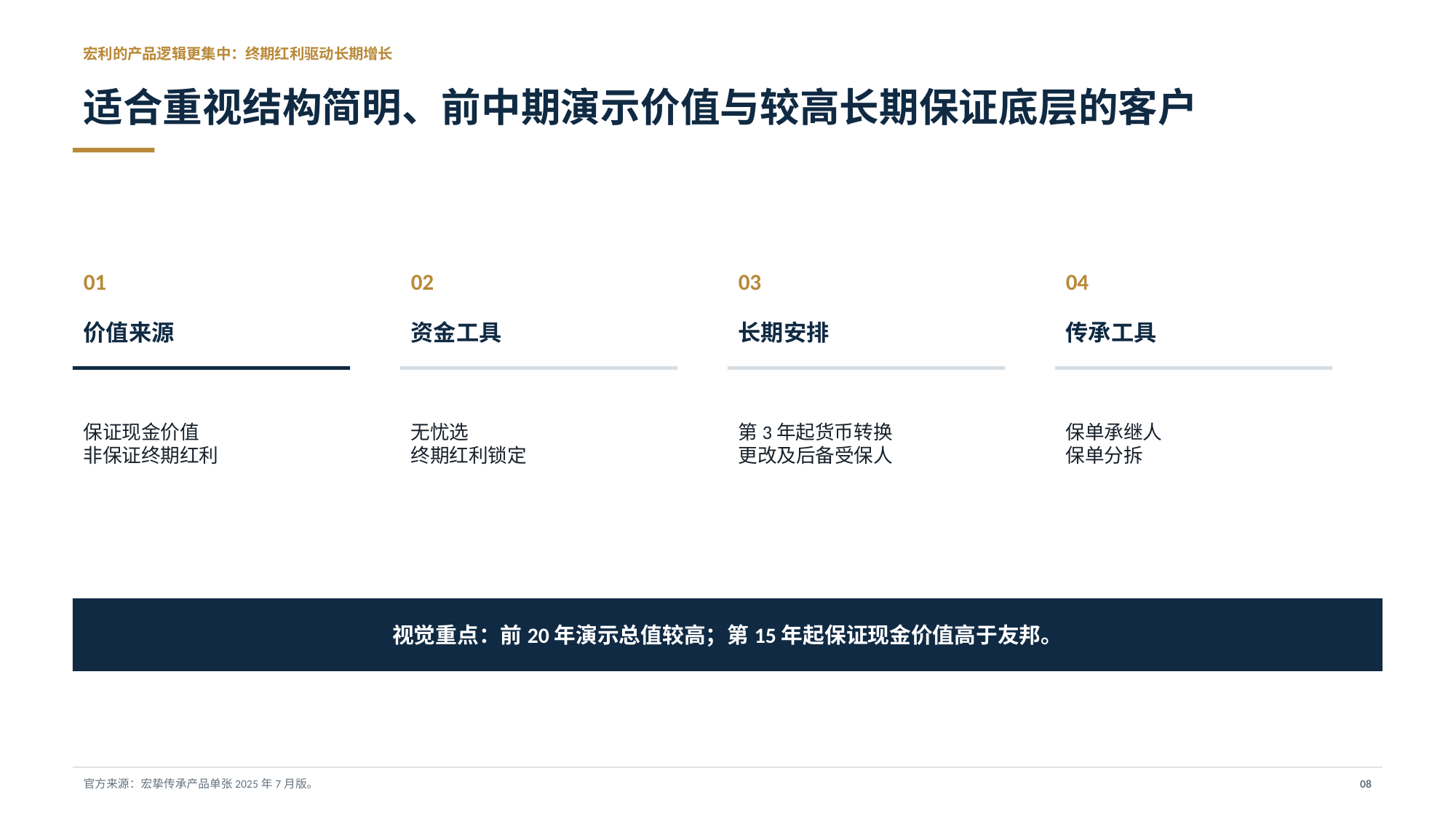

宏利的产品逻辑更集中：终期红利驱动长期增长
适合重视结构简明、前中期演示价值与较高长期保证底层的客户

01
02
03
04
价值来源
资金工具
长期安排
传承工具

保证现金价值
非保证终期红利
无忧选
终期红利锁定
第3年起货币转换
更改及后备受保人
保单承继人
保单分拆

视觉重点：前20年演示总值较高；第15年起保证现金价值高于友邦。

官方来源：宏挚传承产品单张2025年7月版。
08